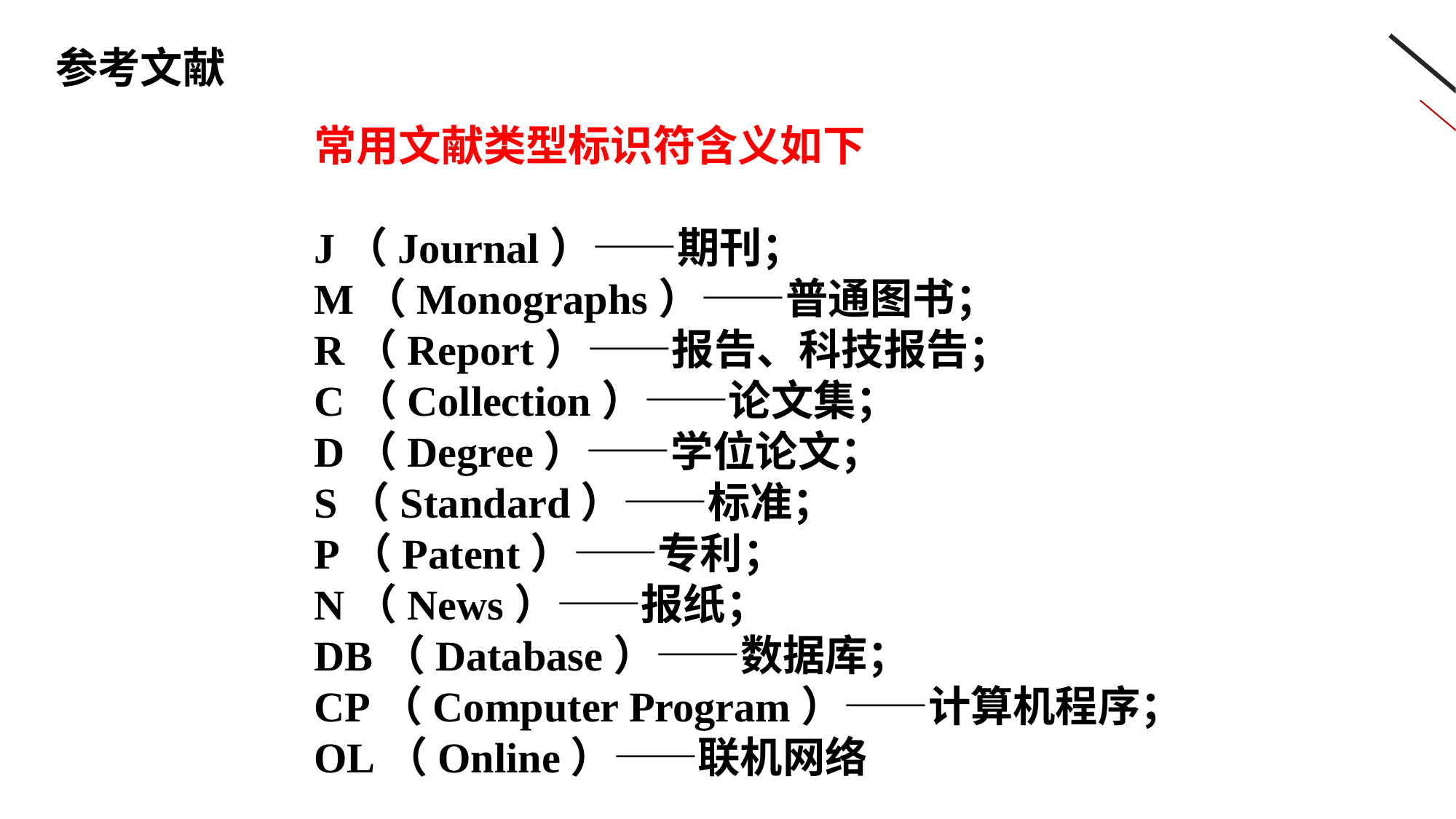

参考文献
常用文献类型标识符含义如下

J（Journal）——期刊；
M（Monographs）——普通图书；
R（Report）——报告、科技报告；
C（Collection）——论文集；
D（Degree）——学位论文；
S（Standard）——标准；
P（Patent）——专利；
N（News）——报纸；
DB（Database）——数据库；
CP（Computer Program）——计算机程序；
OL（Online）——联机网络